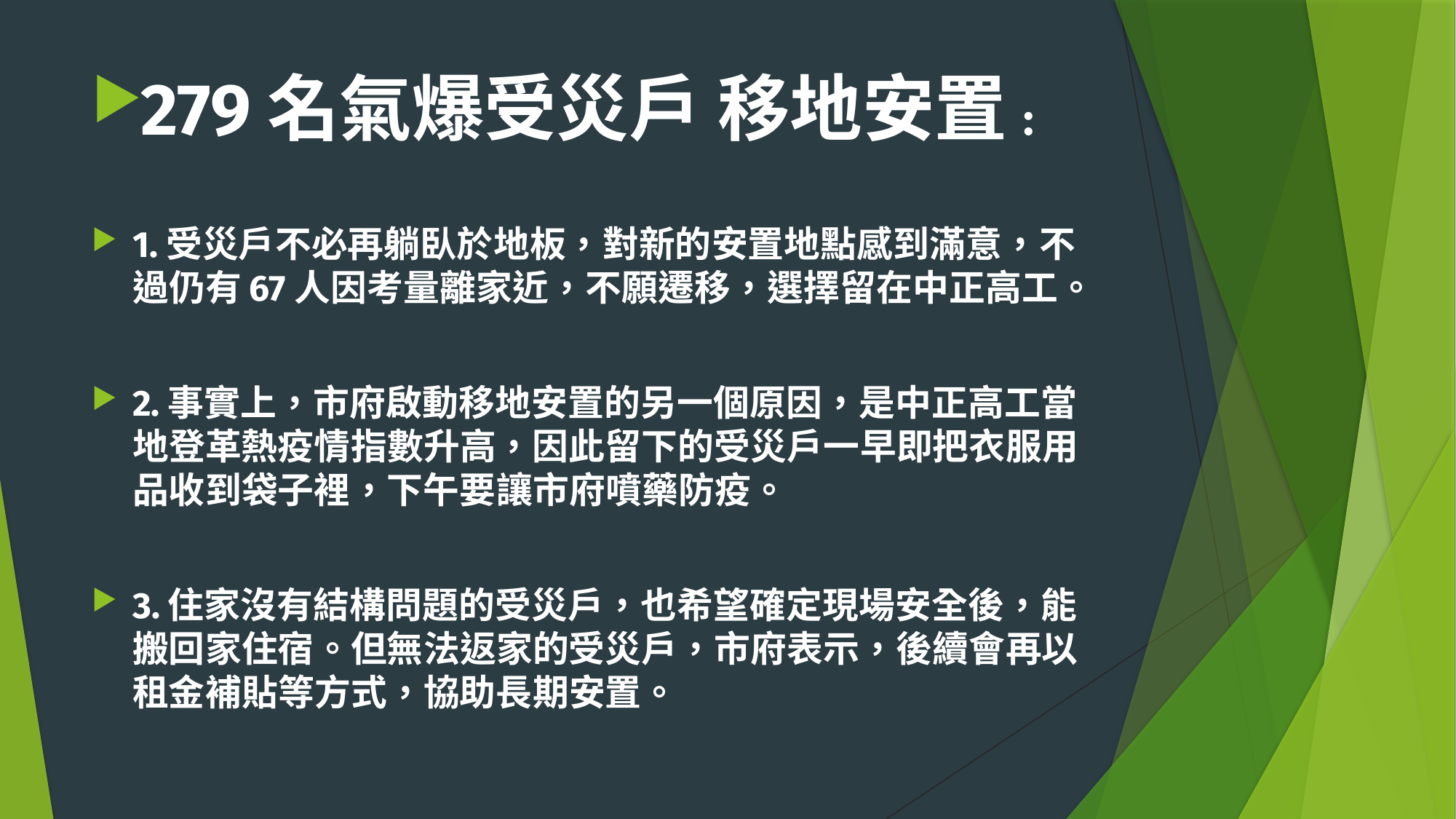

279名氣爆受災戶 移地安置:

1.受災戶不必再躺臥於地板，對新的安置地點感到滿意，不過仍有67人因考量離家近，不願遷移，選擇留在中正高工。

2.事實上，市府啟動移地安置的另一個原因，是中正高工當地登革熱疫情指數升高，因此留下的受災戶一早即把衣服用品收到袋子裡，下午要讓市府噴藥防疫。

3.住家沒有結構問題的受災戶，也希望確定現場安全後，能搬回家住宿。但無法返家的受災戶，市府表示，後續會再以租金補貼等方式，協助長期安置。